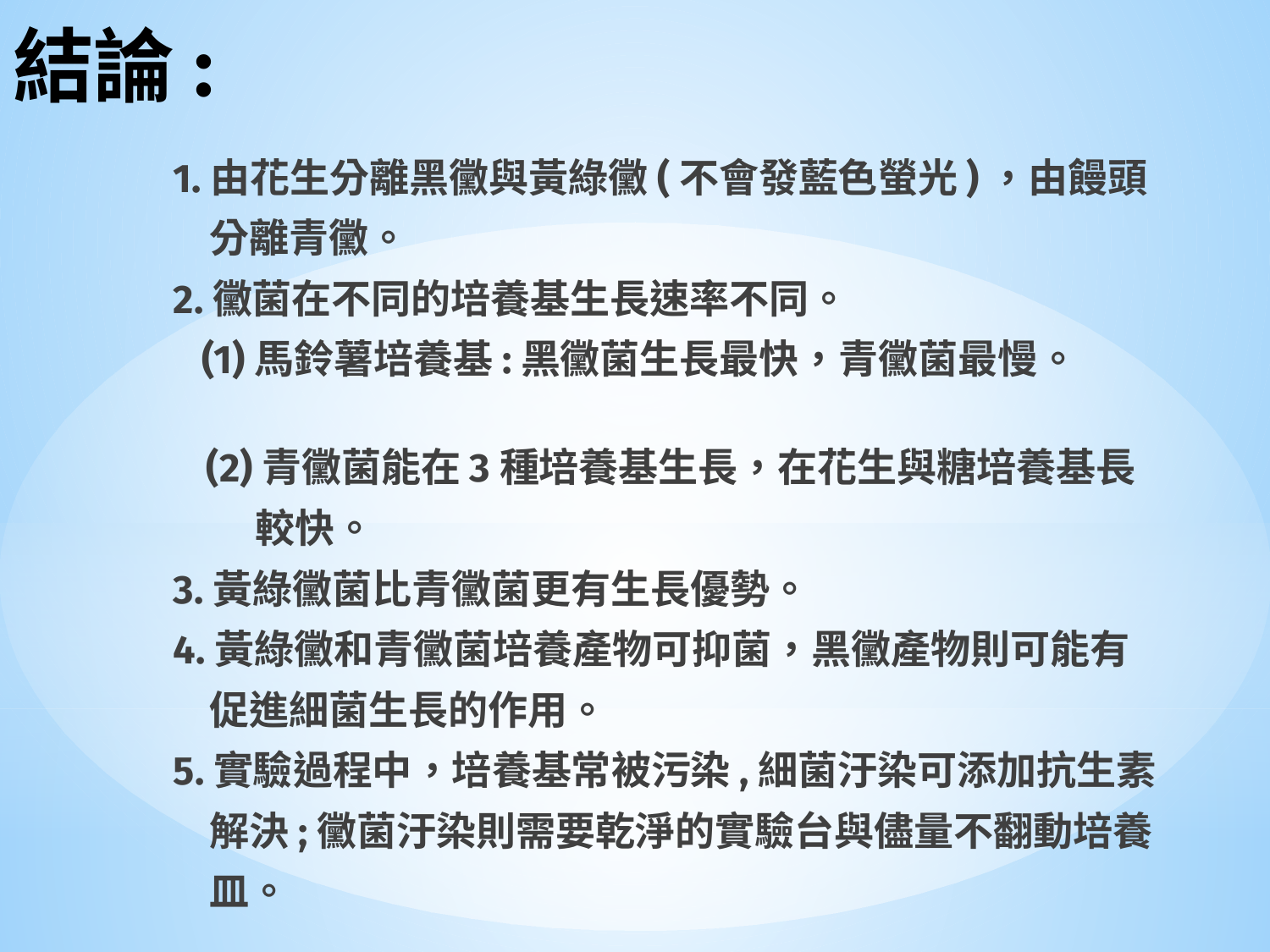

# 結論:
1.由花生分離黑黴與黃綠黴(不會發藍色螢光)，由饅頭
   分離青黴。
2.黴菌在不同的培養基生長速率不同。
   (1)馬鈴薯培養基:黑黴菌生長最快，青黴菌最慢。
   (2)青黴菌能在3種培養基生長，在花生與糖培養基長
        較快。
3.黃綠黴菌比青黴菌更有生長優勢。
4.黃綠黴和青黴菌培養產物可抑菌，黑黴產物則可能有
   促進細菌生長的作用。
5.實驗過程中，培養基常被污染,細菌汙染可添加抗生素
   解決;黴菌汙染則需要乾淨的實驗台與儘量不翻動培養
   皿。